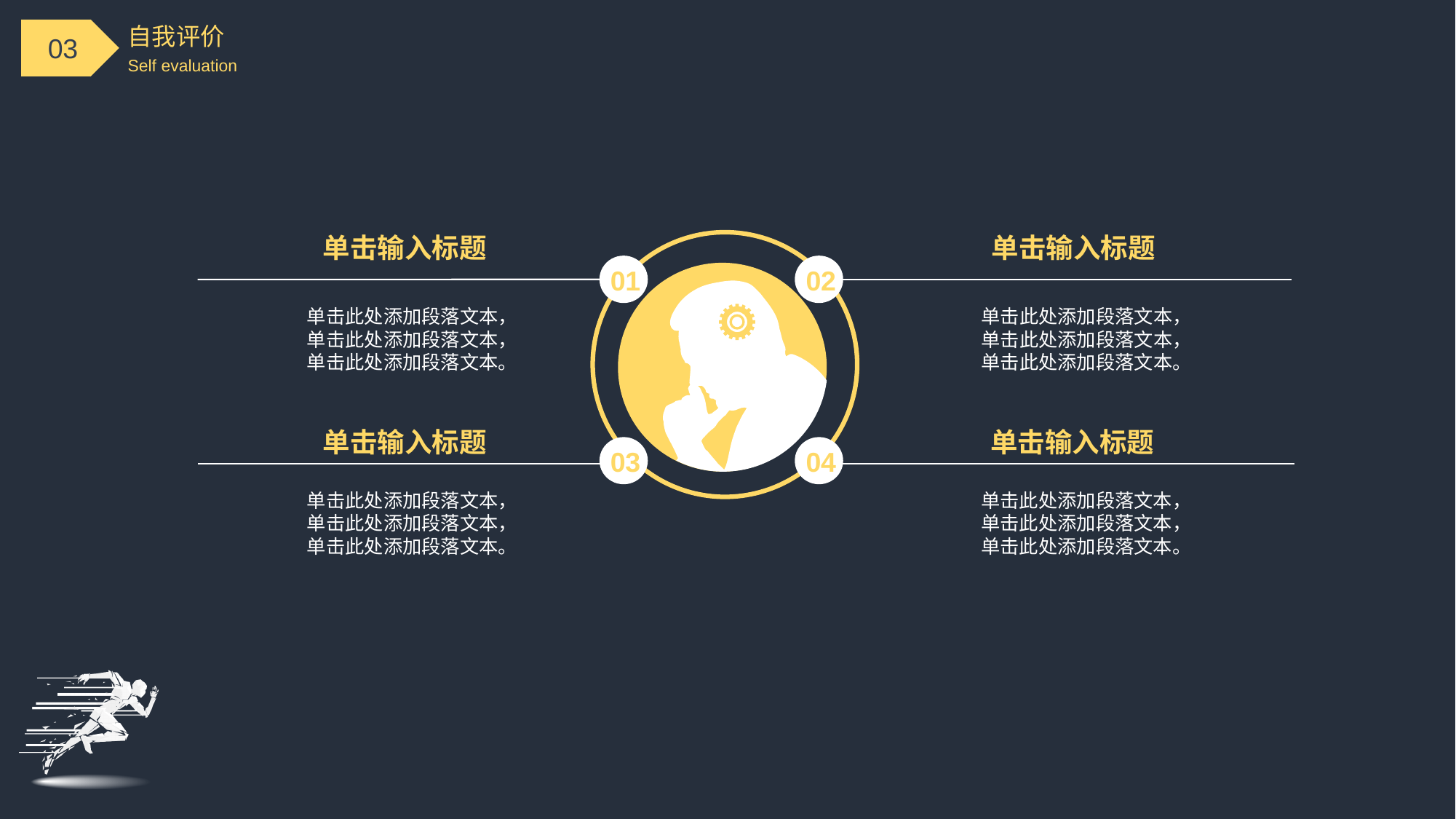

# 自我评价
Self evaluation

单击输入标题
单击输入标题

01

02

单击此处添加段落文本，单击此处添加段落文本，单击此处添加段落文本。
单击此处添加段落文本，单击此处添加段落文本，单击此处添加段落文本。

单击输入标题
单击输入标题

03

04
单击此处添加段落文本，单击此处添加段落文本，单击此处添加段落文本。
单击此处添加段落文本，单击此处添加段落文本，单击此处添加段落文本。